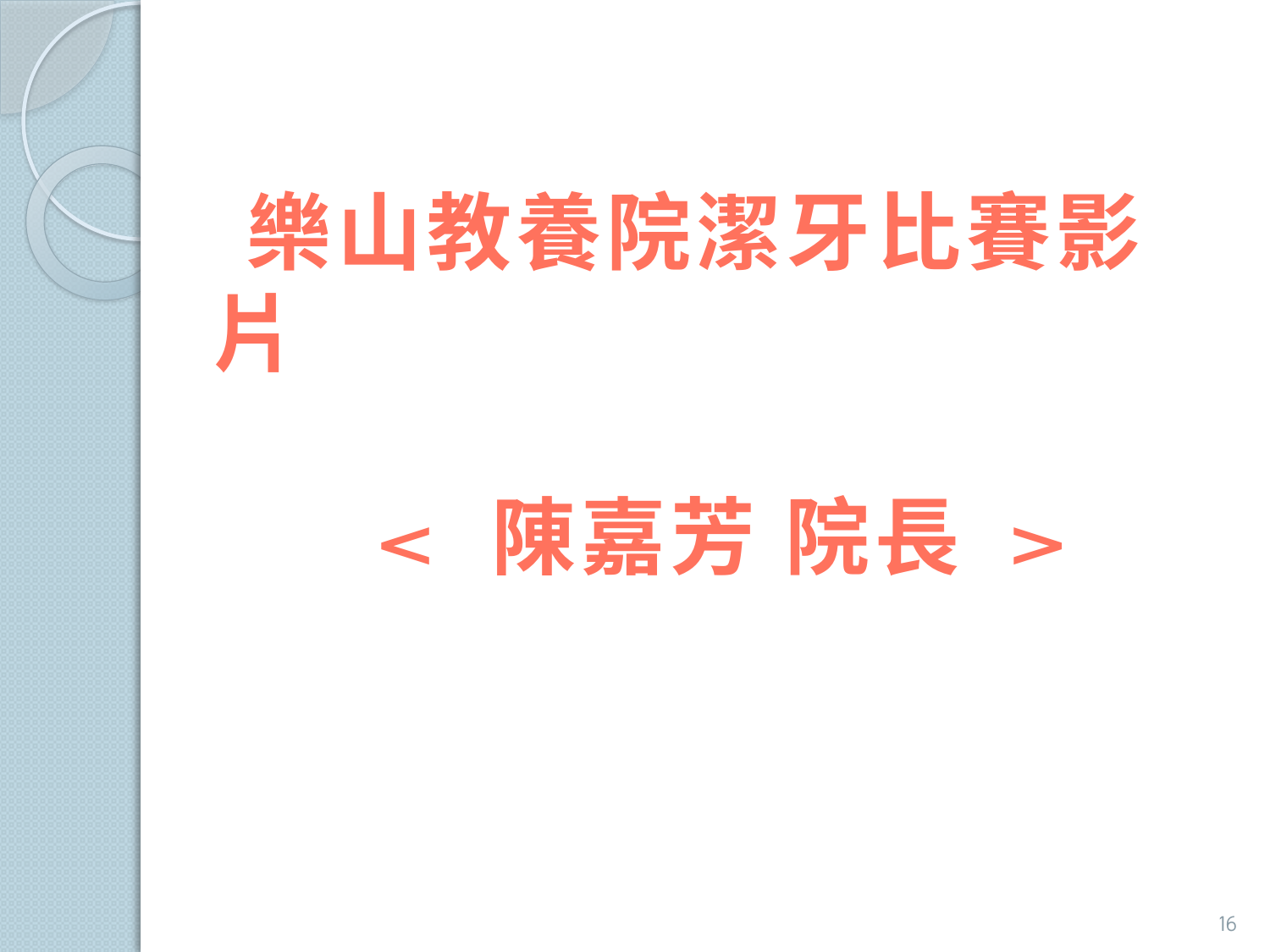

# 樂山教養院潔牙比賽影片 < 陳嘉芳 院長 >
16